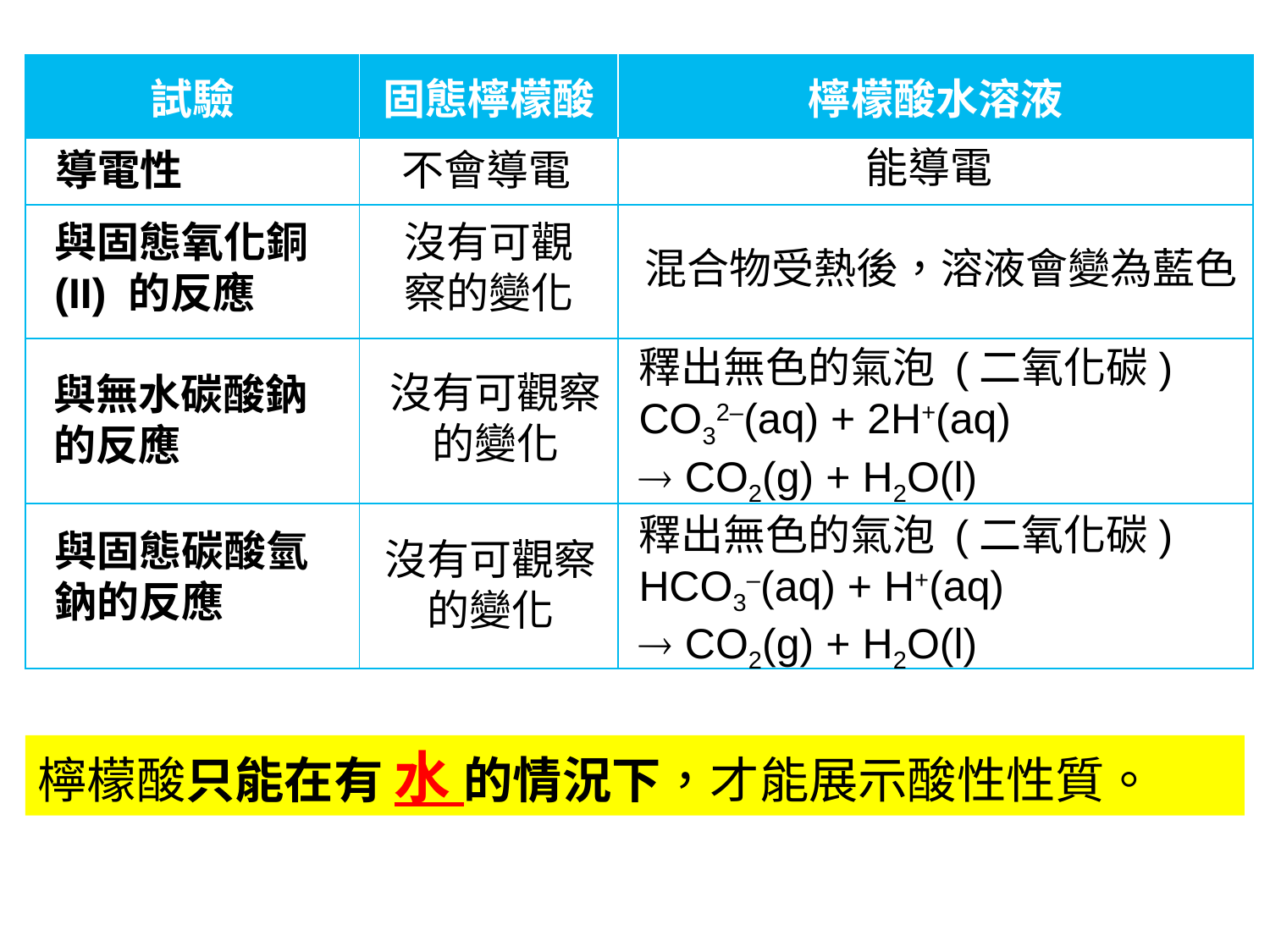

| 試驗 | 固態檸檬酸 | 檸檬酸水溶液 |
| --- | --- | --- |
|  |  |  |
|  |  |  |
|  |  |  |
|  |  |  |
能導電
導電性
不會導電
與固態氧化銅(II) 的反應
沒有可觀察的變化
混合物受熱後，溶液會變為藍色
釋出無色的氣泡 (二氧化碳)
CO32–(aq) + 2H+(aq)
→ CO2(g) + H2O(l)
沒有可觀察的變化
與無水碳酸鈉的反應
釋出無色的氣泡 (二氧化碳)
HCO3–(aq) + H+(aq)
→ CO2(g) + H2O(l)
與固態碳酸氫鈉的反應
沒有可觀察的變化
檸檬酸只能在有 水 的情況下，才能展示酸性性質。